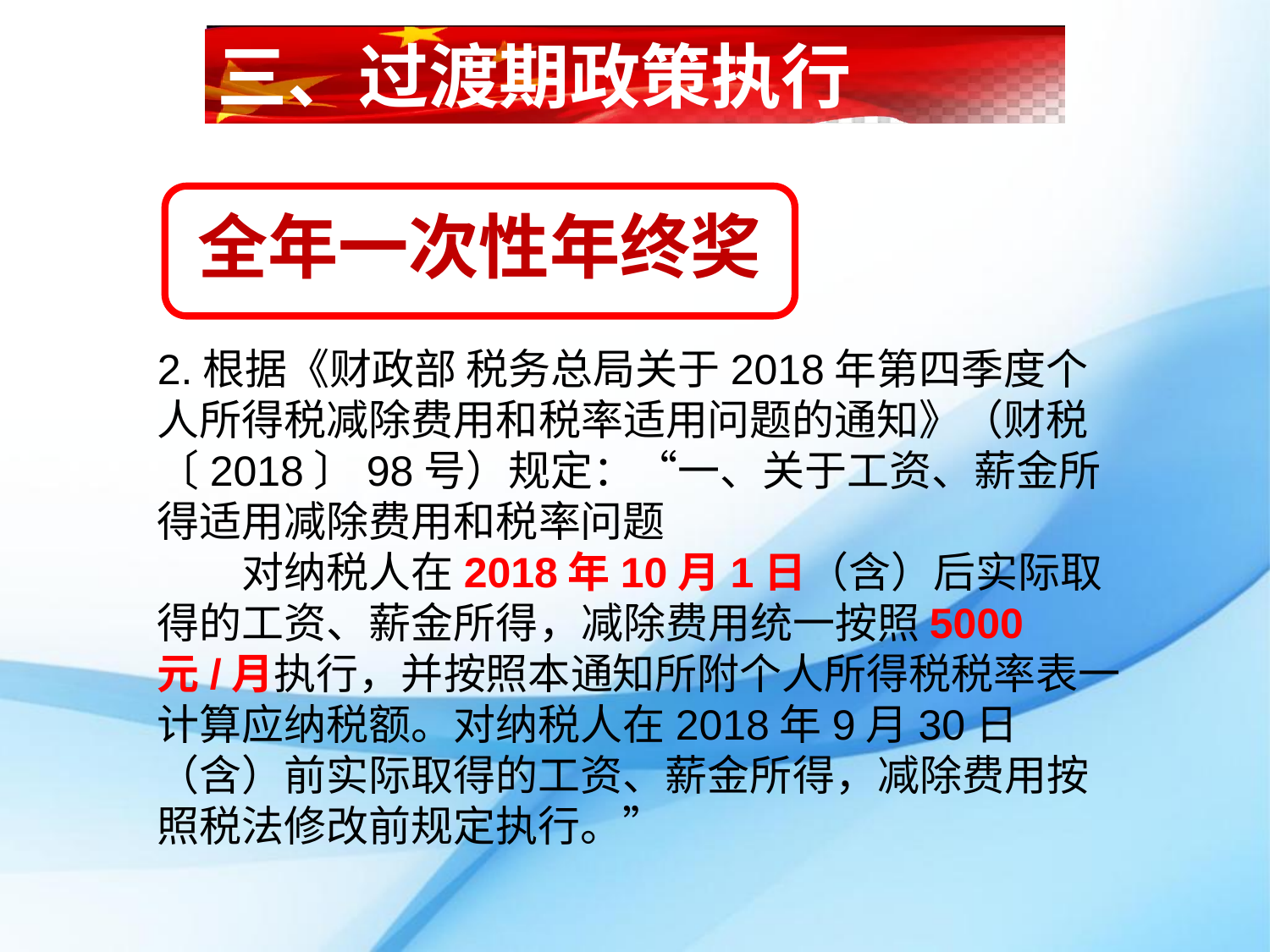

三、过渡期政策执行

全年一次性年终奖
2.根据《财政部 税务总局关于2018年第四季度个人所得税减除费用和税率适用问题的通知》（财税〔2018〕98号）规定：“一、关于工资、薪金所得适用减除费用和税率问题
　　对纳税人在2018年10月1日（含）后实际取得的工资、薪金所得，减除费用统一按照5000元/月执行，并按照本通知所附个人所得税税率表一计算应纳税额。对纳税人在2018年9月30日（含）前实际取得的工资、薪金所得，减除费用按照税法修改前规定执行。”